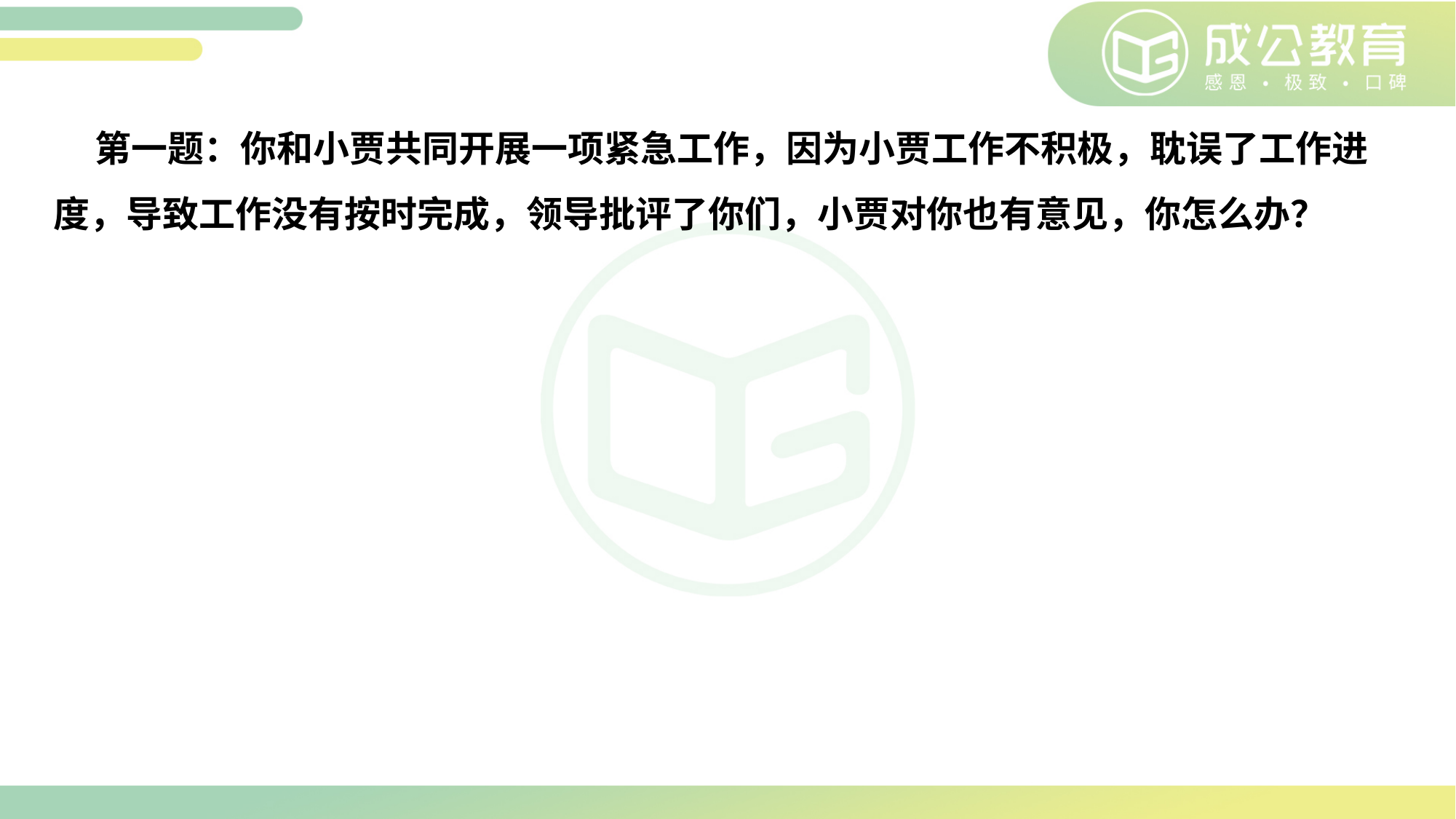

# 第一题：你和小贾共同开展一项紧急工作，因为小贾工作不积极，耽误了工作进度，导致工作没有按时完成，领导批评了你们，小贾对你也有意见，你怎么办？